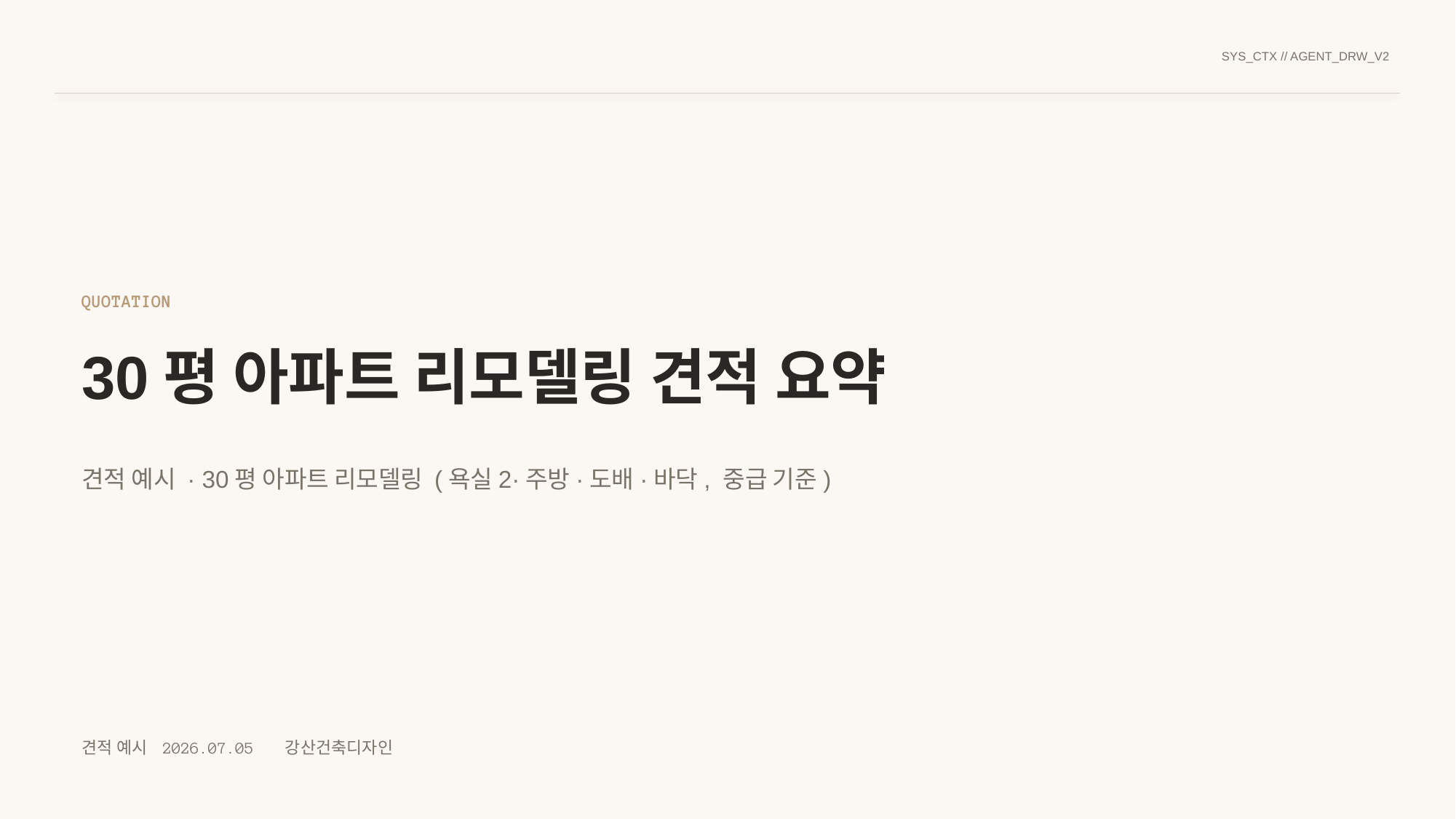

SYS_CTX // AGENT_DRW_V2

QUOTATION
30평 아파트 리모델링 견적 요약
견적 예시 · 30평 아파트 리모델링 (욕실2·주방·도배·바닥, 중급 기준)
견적 예시   2026.07.05   강산건축디자인